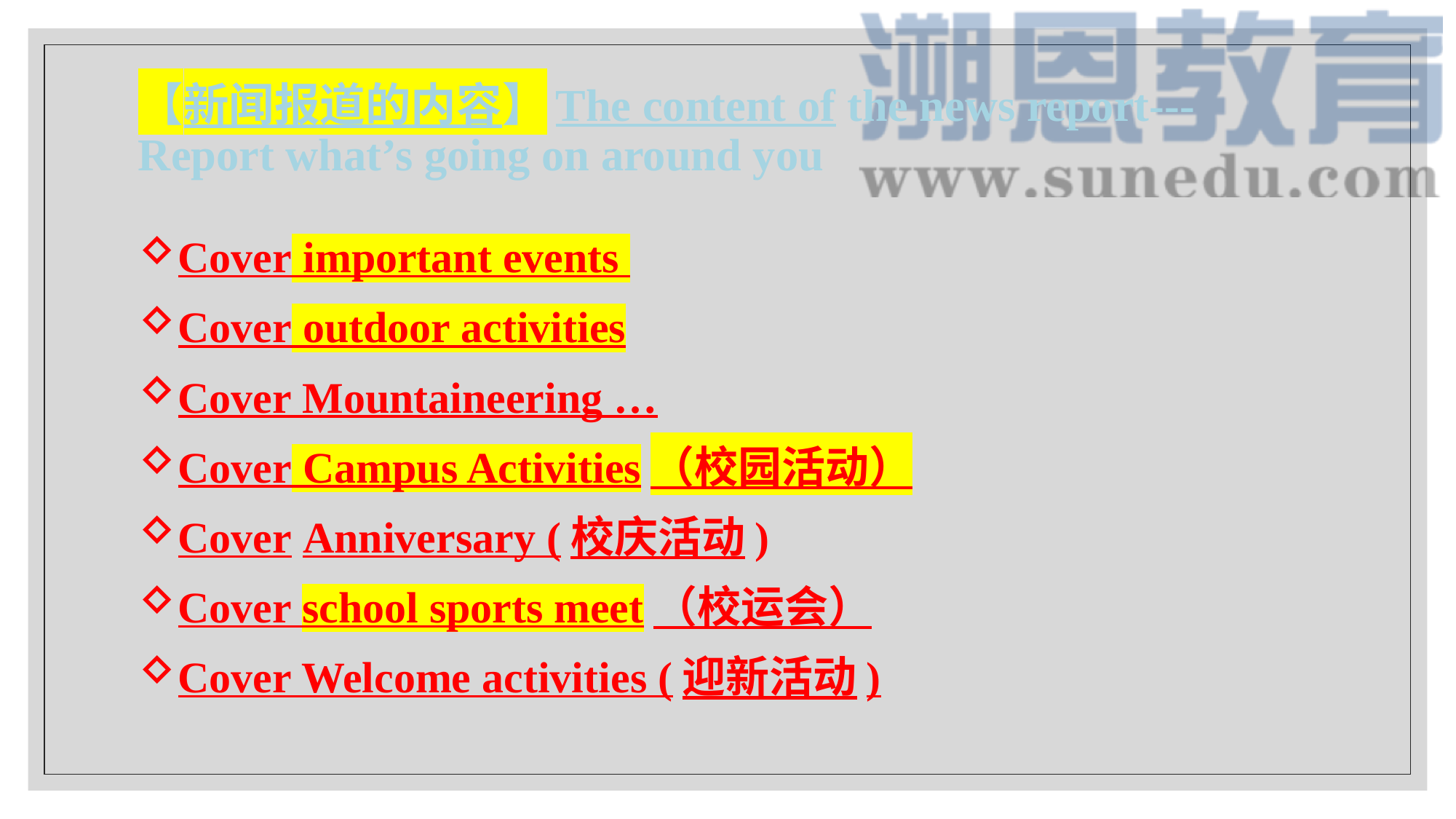

# 【新闻报道的内容】The content of the news report---Report what’s going on around you
Cover important events
Cover outdoor activities
Cover Mountaineering …
Cover Campus Activities（校园活动）
Cover Anniversary (校庆活动)
Cover school sports meet（校运会）
Cover Welcome activities (迎新活动)